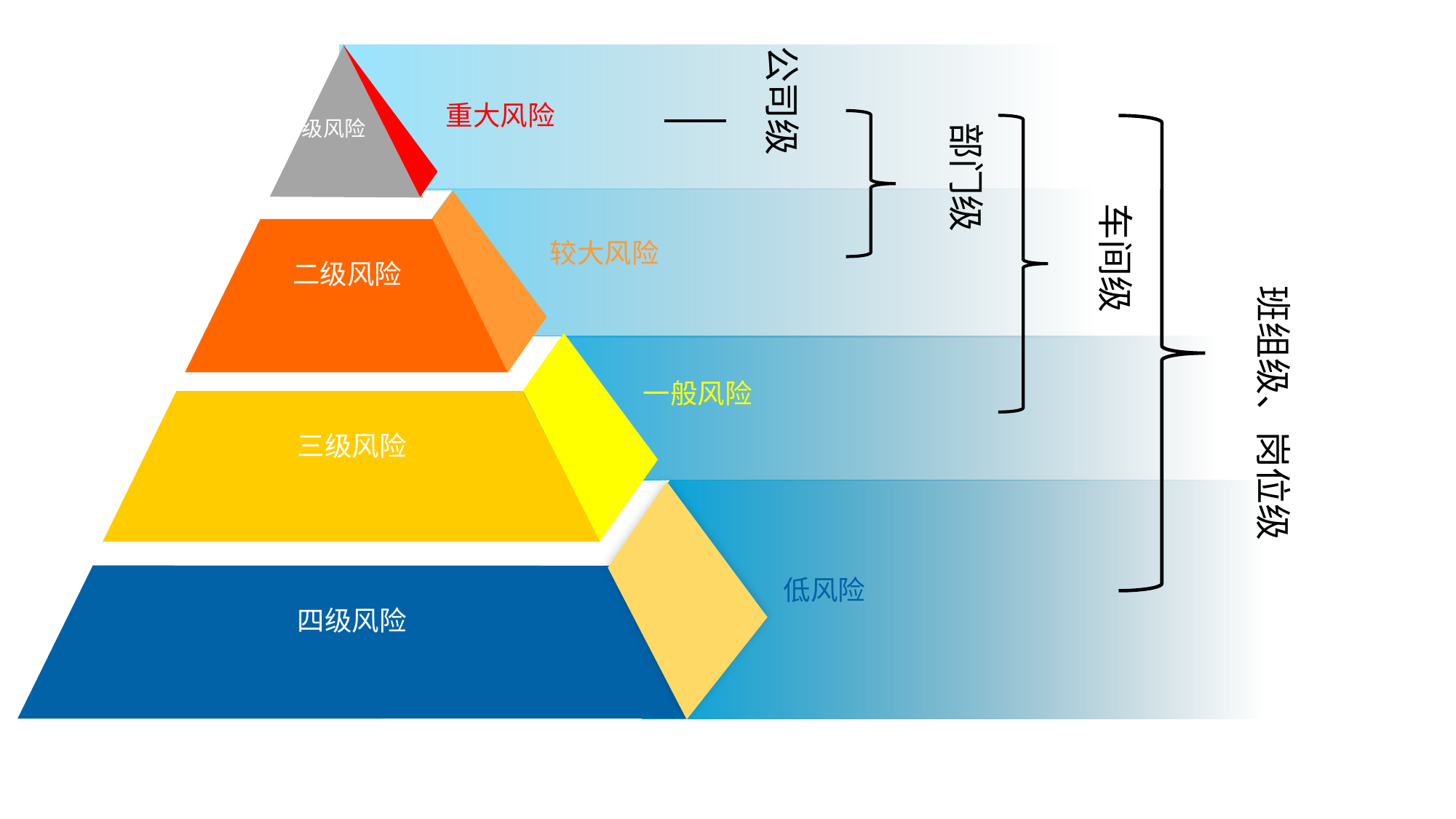

公司级

一级风险

重大风险

部门级

车间级

二级风险
较大风险
班组级、岗位级

一般风险

三级风险

四级风险
低风险